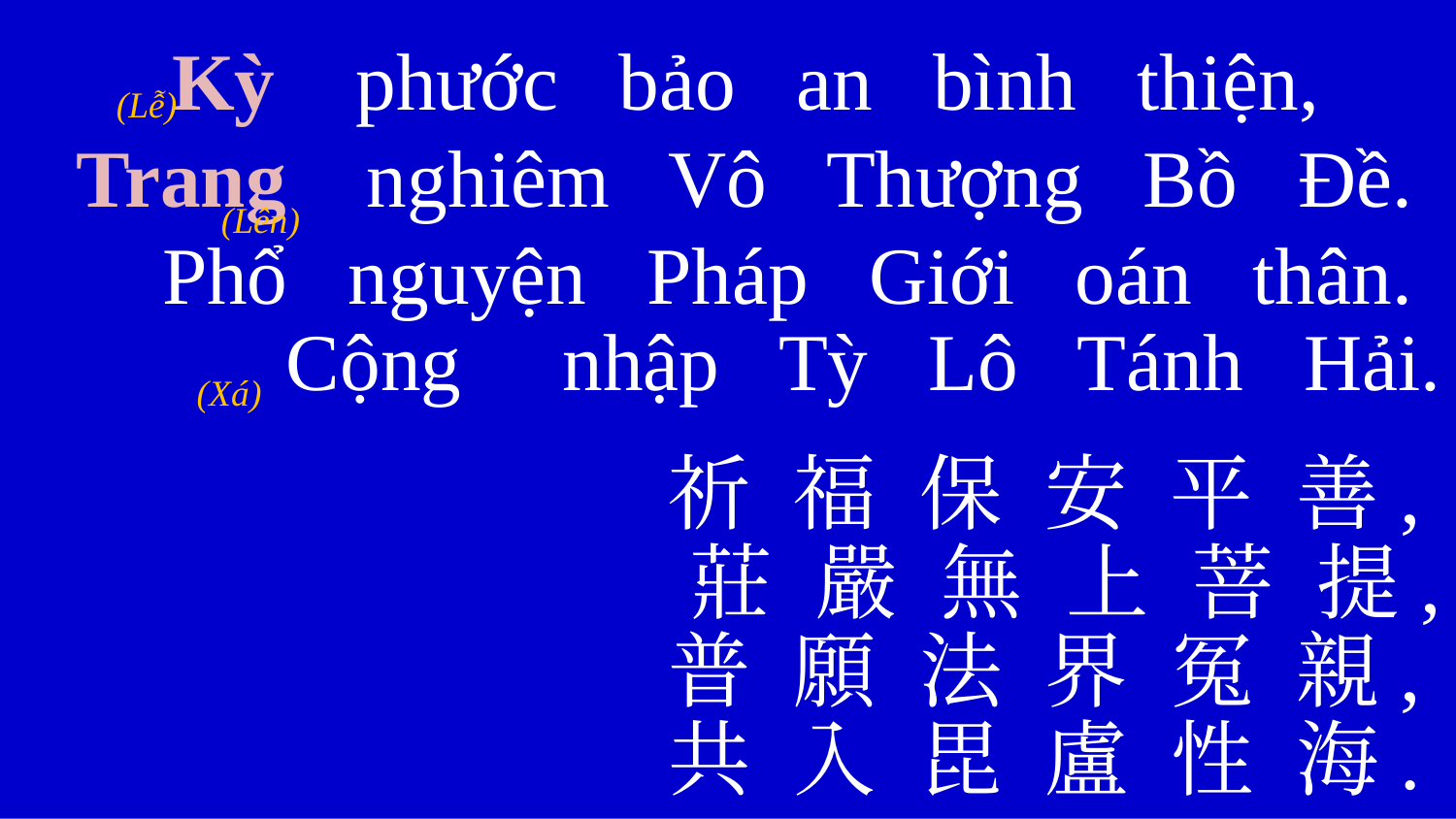

Kỳ    phước   bảo   an   bình   thiện,
Trang    nghiêm   Vô   Thượng   Bồ   Đề.
Phổ   nguyện   Pháp   Giới   oán   thân.
Cộng     nhập   Tỳ   Lô   Tánh   Hải.

祈  福  保  安  平  善,
莊  嚴  無  上  菩  提,
普  願  法  界  冤  親,
共  入  毘  盧  性  海.
(Lễ)
(Lên)
(Xá)